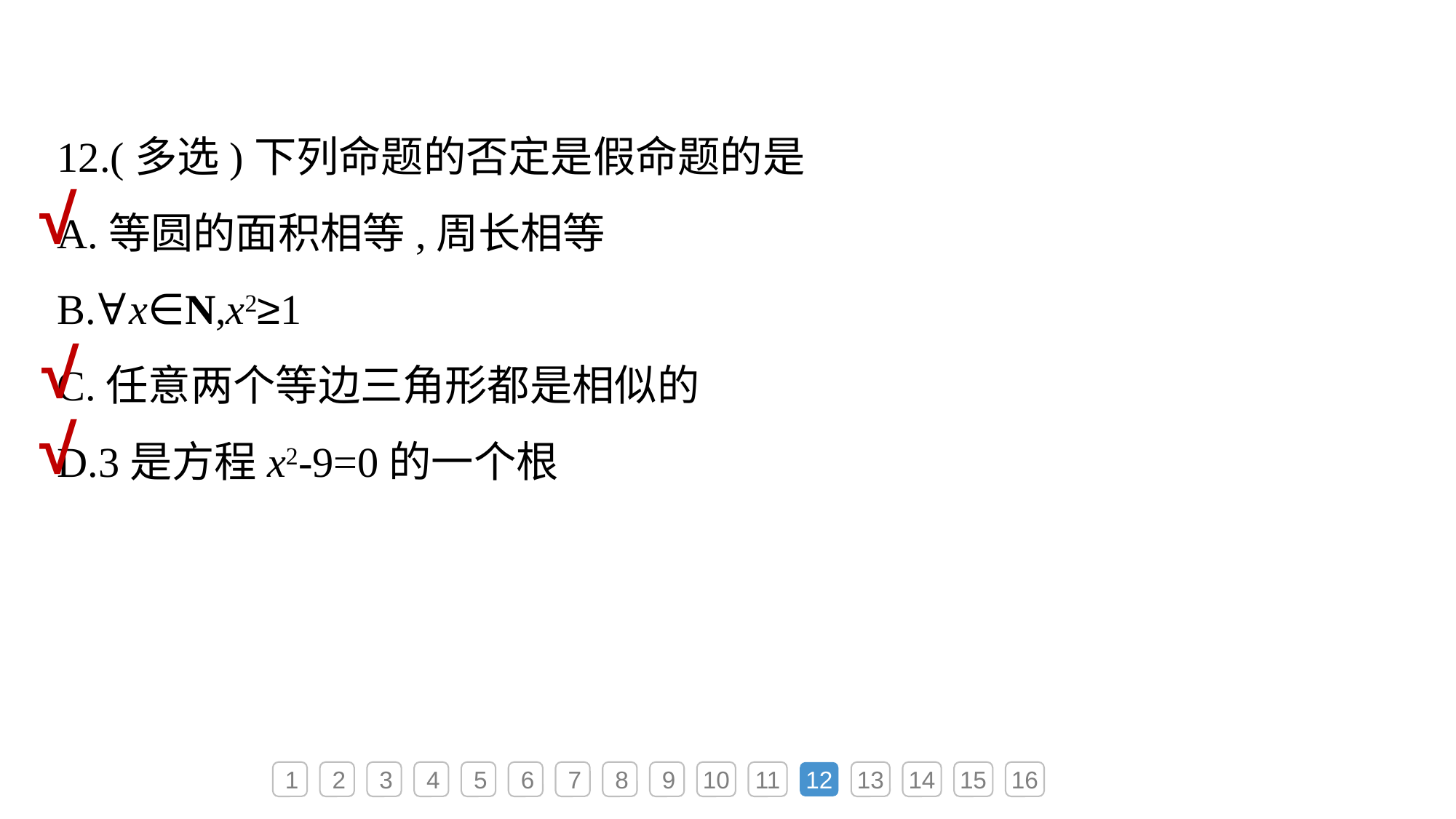

12.(多选)下列命题的否定是假命题的是
A.等圆的面积相等,周长相等
B.∀x∈N,x2≥1
C.任意两个等边三角形都是相似的
D.3是方程x2-9=0的一个根
√
√
√
1
2
3
4
5
6
7
8
9
10
11
12
13
14
15
16